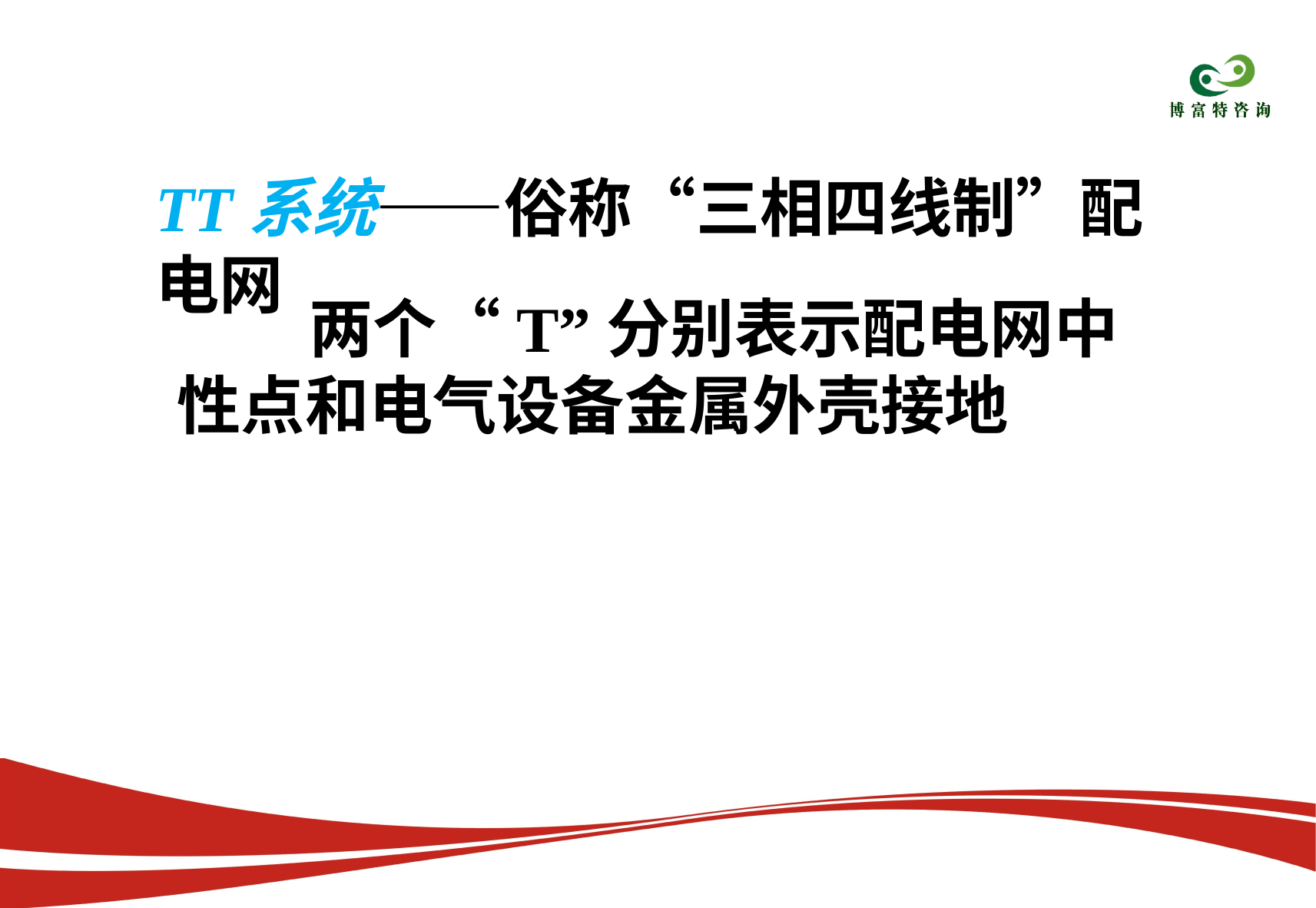

31
TT系统——俗称“三相四线制”配电网
        两个“T”分别表示配电网中性点和电气设备金属外壳接地